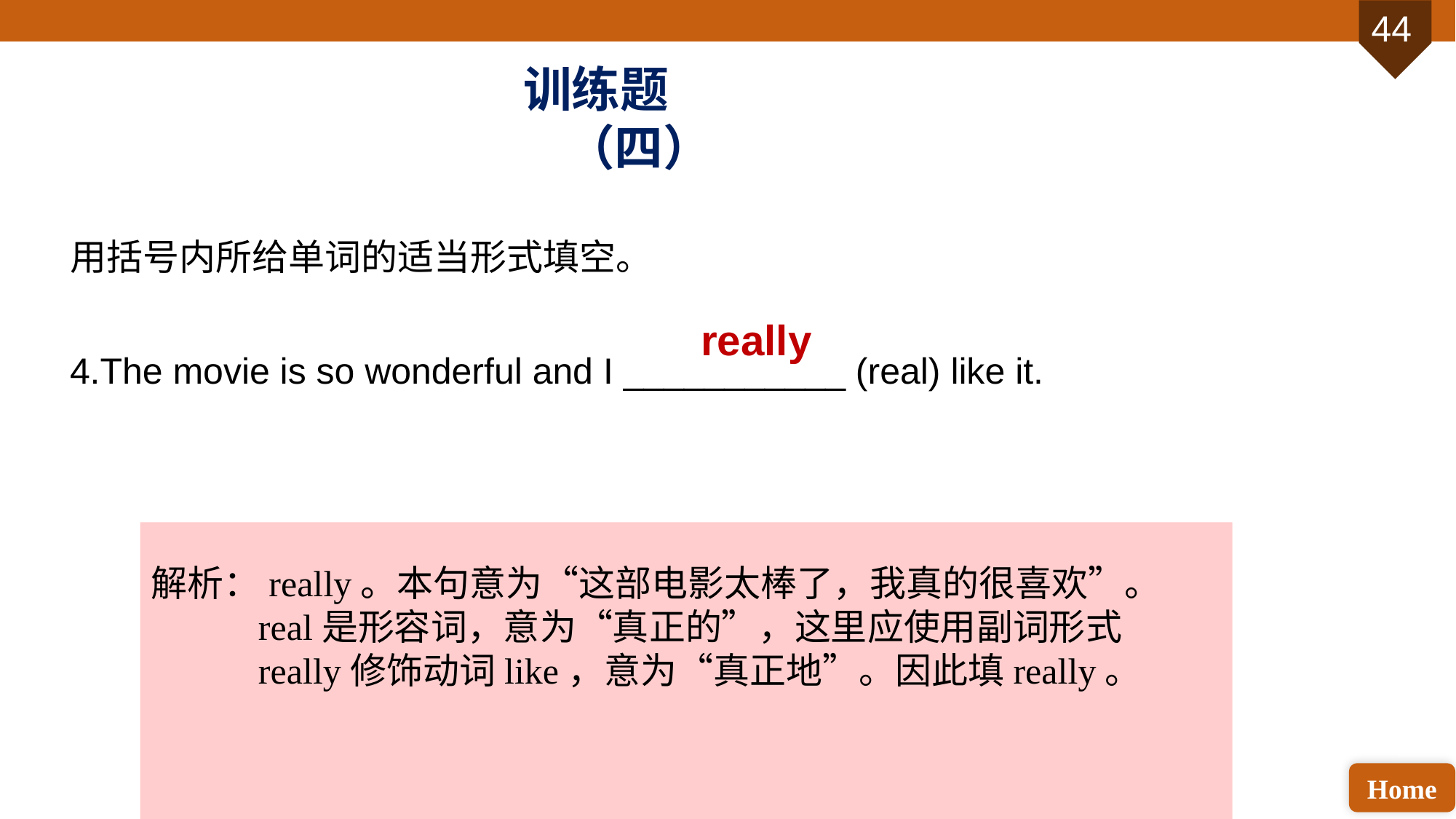

训练题（四）
用括号内所给单词的适当形式填空。

4.The movie is so wonderful and I ___________ (real) like it.
really

解析：really。本句意为“这部电影太棒了，我真的很喜欢”。real是形容词，意为“真正的”，这里应使用副词形式really修饰动词like，意为“真正地”。因此填really。